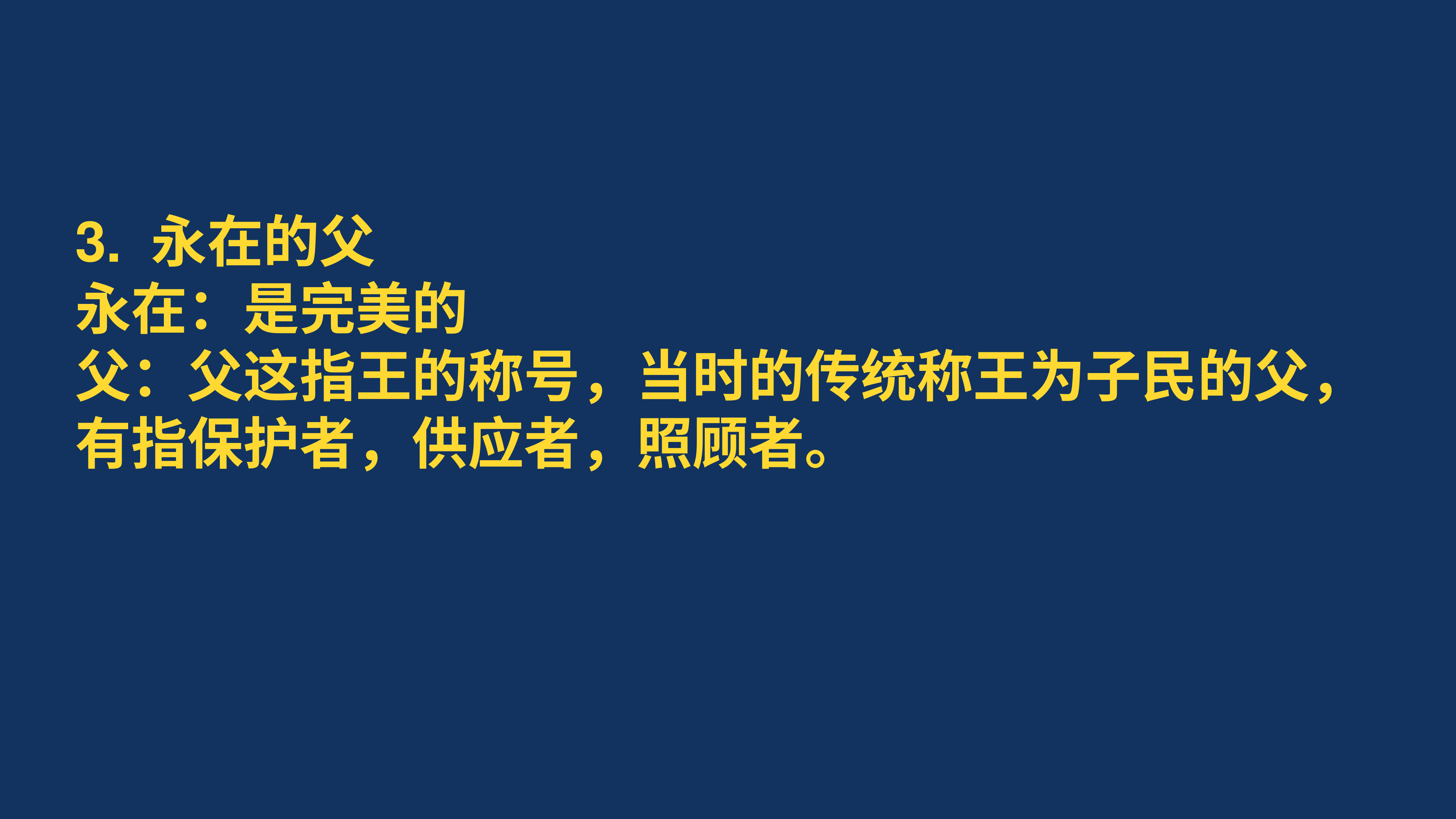

3. 永在的父
永在：是完美的
父：父这指王的称号，当时的传统称王为子民的父，有指保护者，供应者，照顾者。